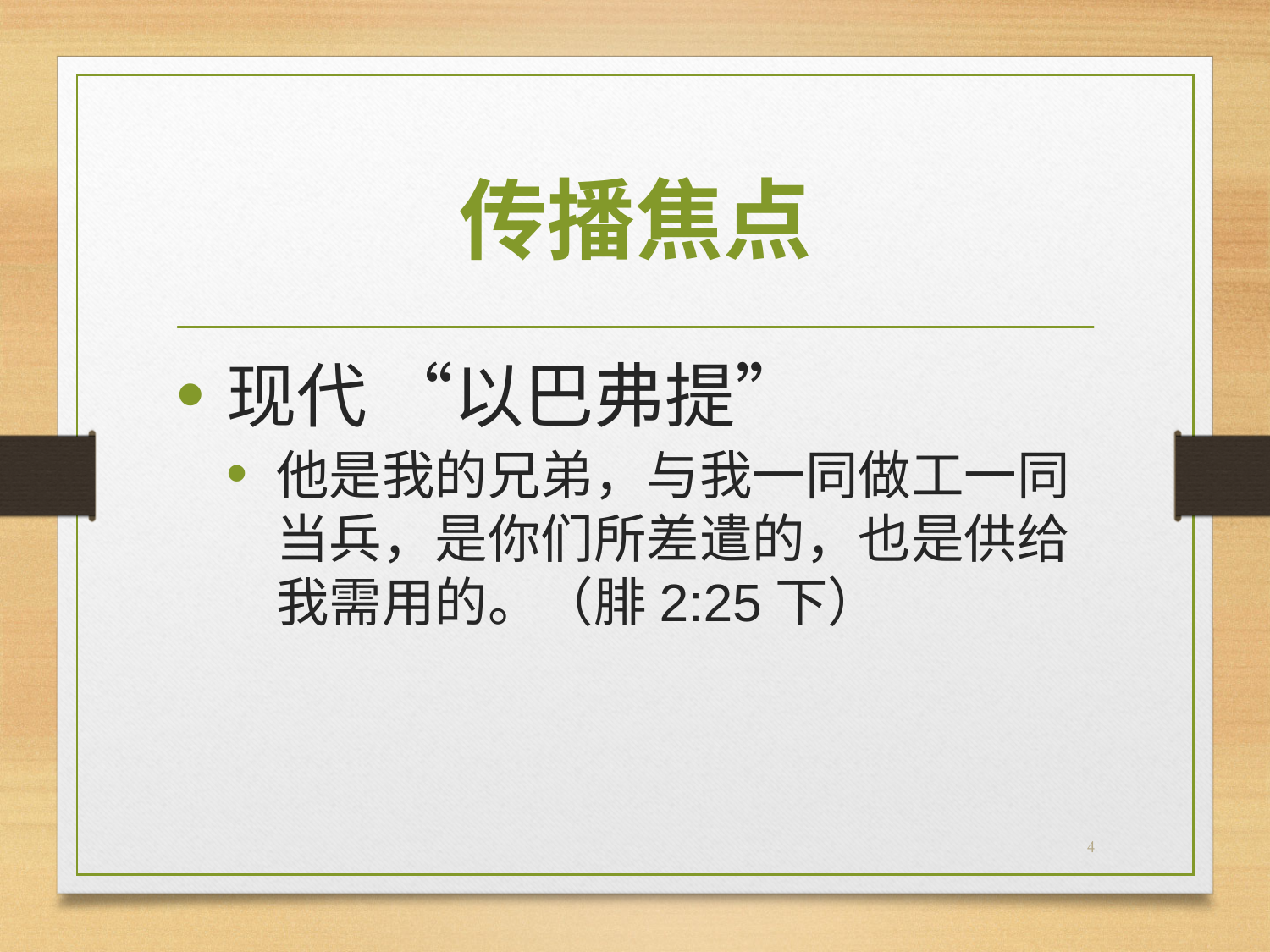

# 传播焦点
现代 “以巴弗提”
他是我的兄弟，与我一同做工一同当兵，是你们所差遣的，也是供给我需用的。（腓2:25下）

4